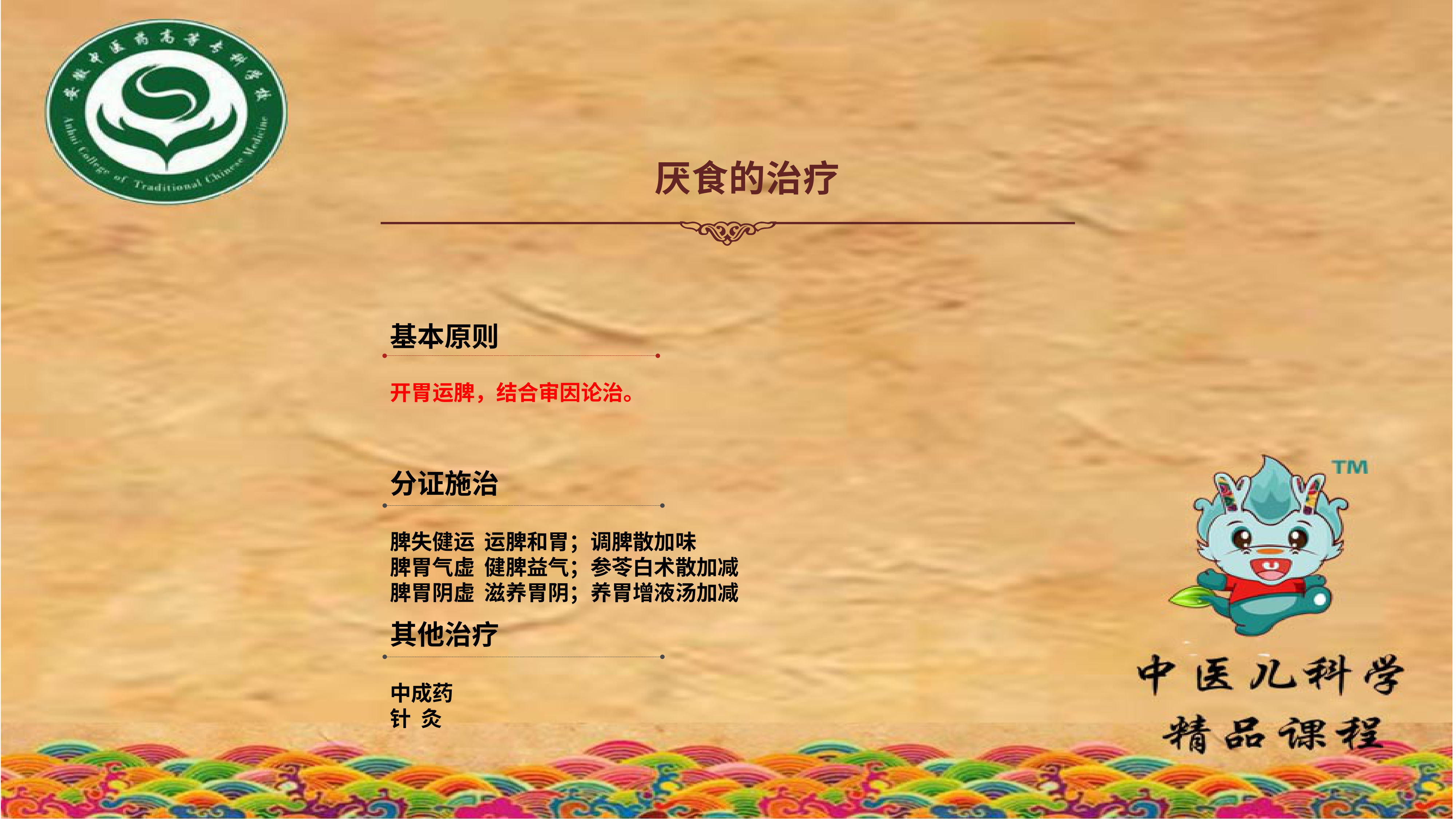

厌食的治疗

基本原则
开胃运脾，结合审因论治。
分证施治
脾失健运  运脾和胃；调脾散加味
脾胃气虚  健脾益气；参苓白术散加减
脾胃阴虚  滋养胃阴；养胃增液汤加减
其他治疗
中成药
针  灸